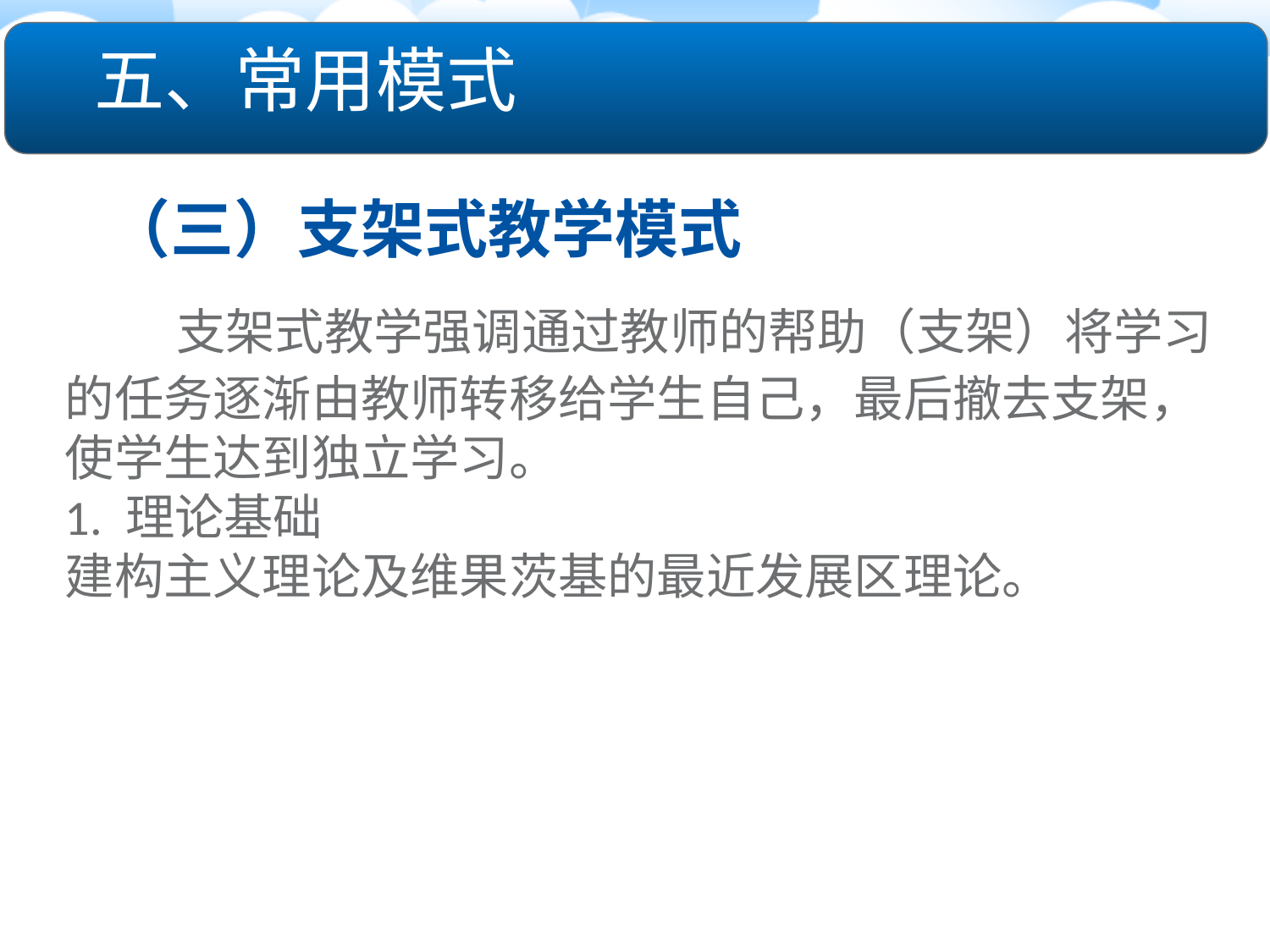

五、常用模式
　（三）支架式教学模式
      支架式教学强调通过教师的帮助（支架）将学习的任务逐渐由教师转移给学生自己，最后撤去支架，使学生达到独立学习。
1. 理论基础
建构主义理论及维果茨基的最近发展区理论。